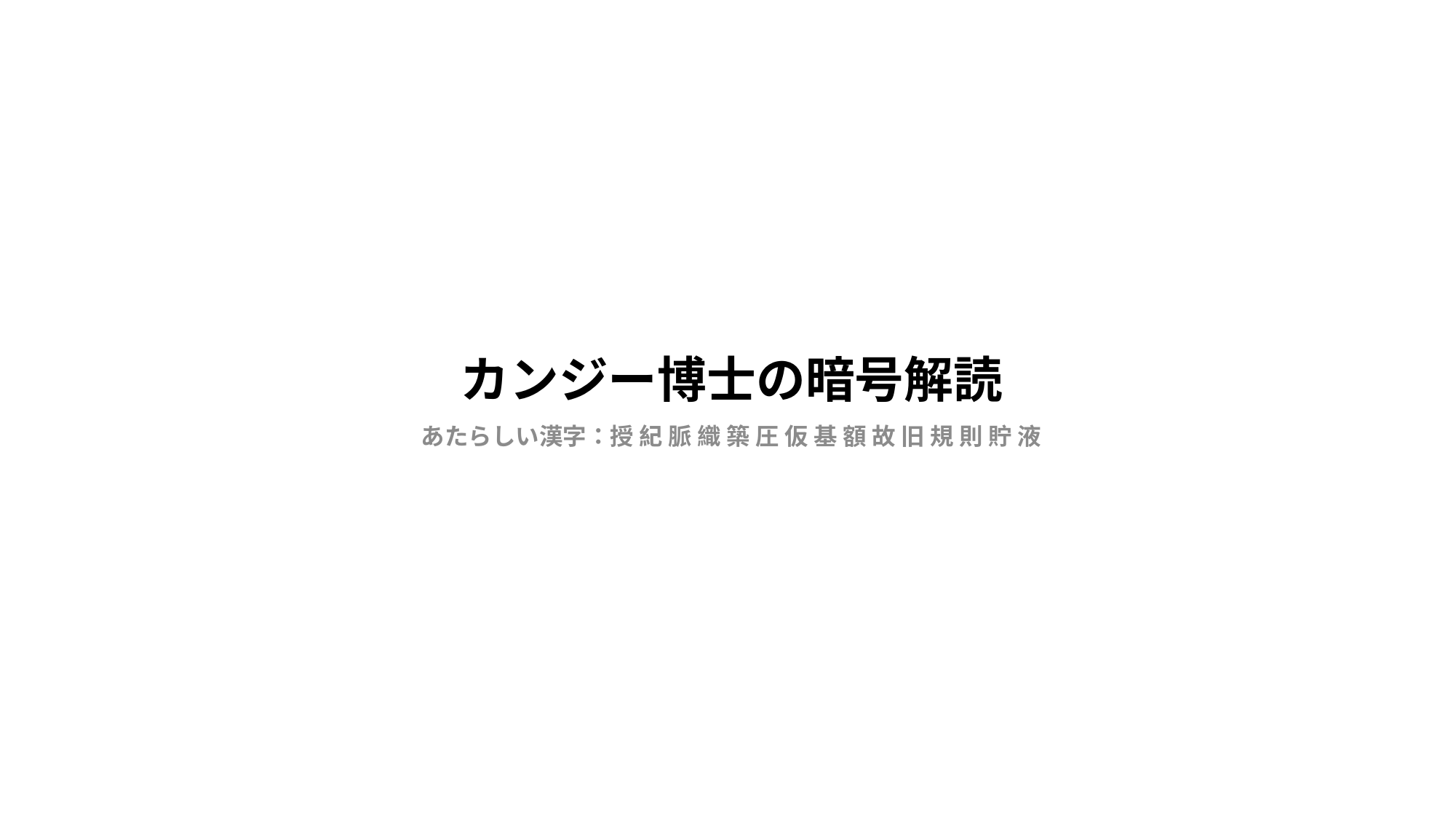

# カンジー博士の暗号解読
あたらしい漢字：授 紀 脈 織 築 圧 仮 基 額 故 旧 規 則 貯 液